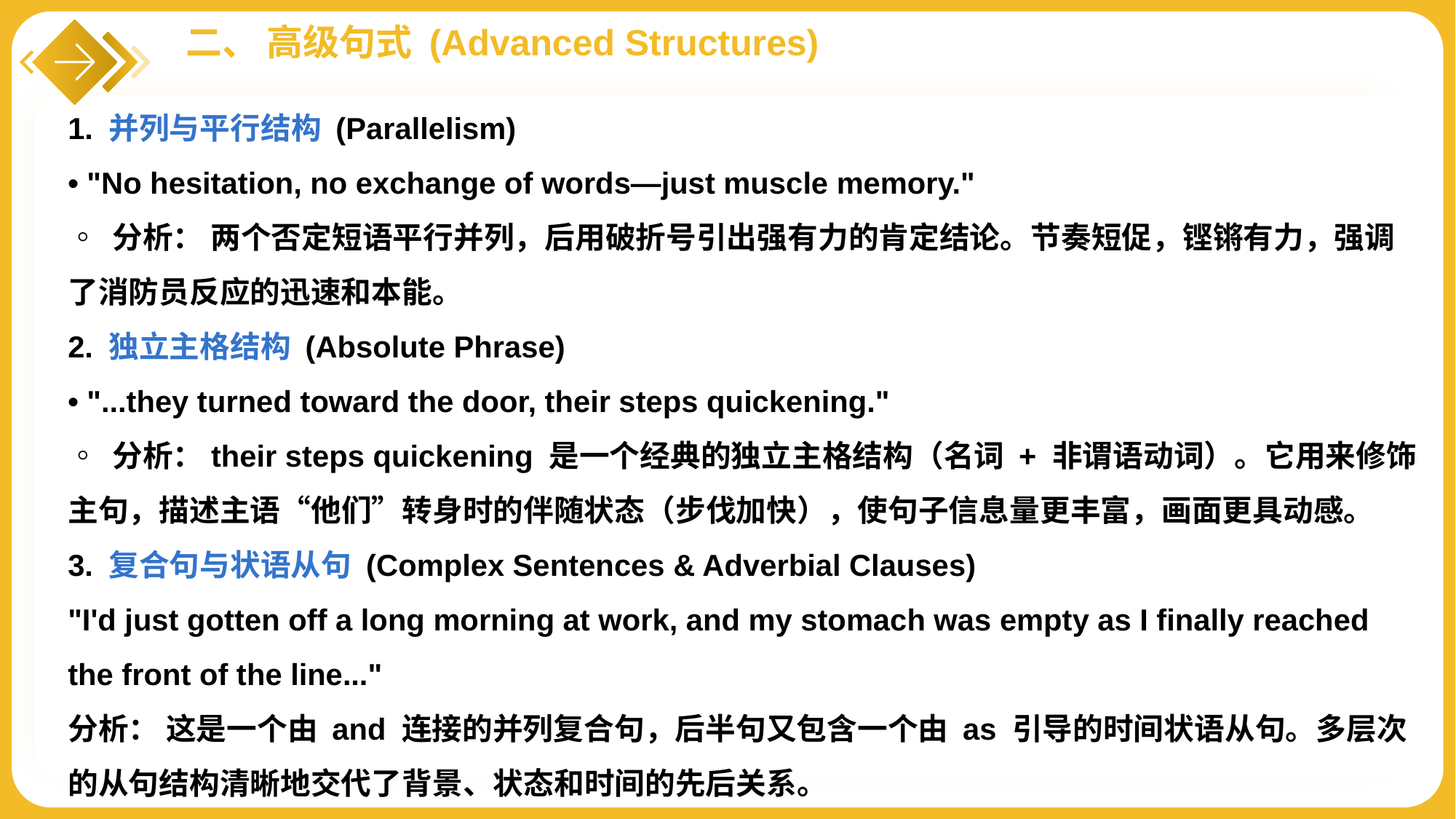

二、 高级句式 (Advanced Structures)

1. 并列与平行结构 (Parallelism)
• "No hesitation, no exchange of words—just muscle memory."
◦ 分析： 两个否定短语平行并列，后用破折号引出强有力的肯定结论。节奏短促，铿锵有力，强调了消防员反应的迅速和本能。
2. 独立主格结构 (Absolute Phrase)
• "...they turned toward the door, their steps quickening."
◦ 分析：their steps quickening 是一个经典的独立主格结构（名词 + 非谓语动词）。它用来修饰主句，描述主语“他们”转身时的伴随状态（步伐加快），使句子信息量更丰富，画面更具动感。
3. 复合句与状语从句 (Complex Sentences & Adverbial Clauses)
"I'd just gotten off a long morning at work, and my stomach was empty as I finally reached the front of the line..."
分析： 这是一个由 and 连接的并列复合句，后半句又包含一个由 as 引导的时间状语从句。多层次的从句结构清晰地交代了背景、状态和时间的先后关系。